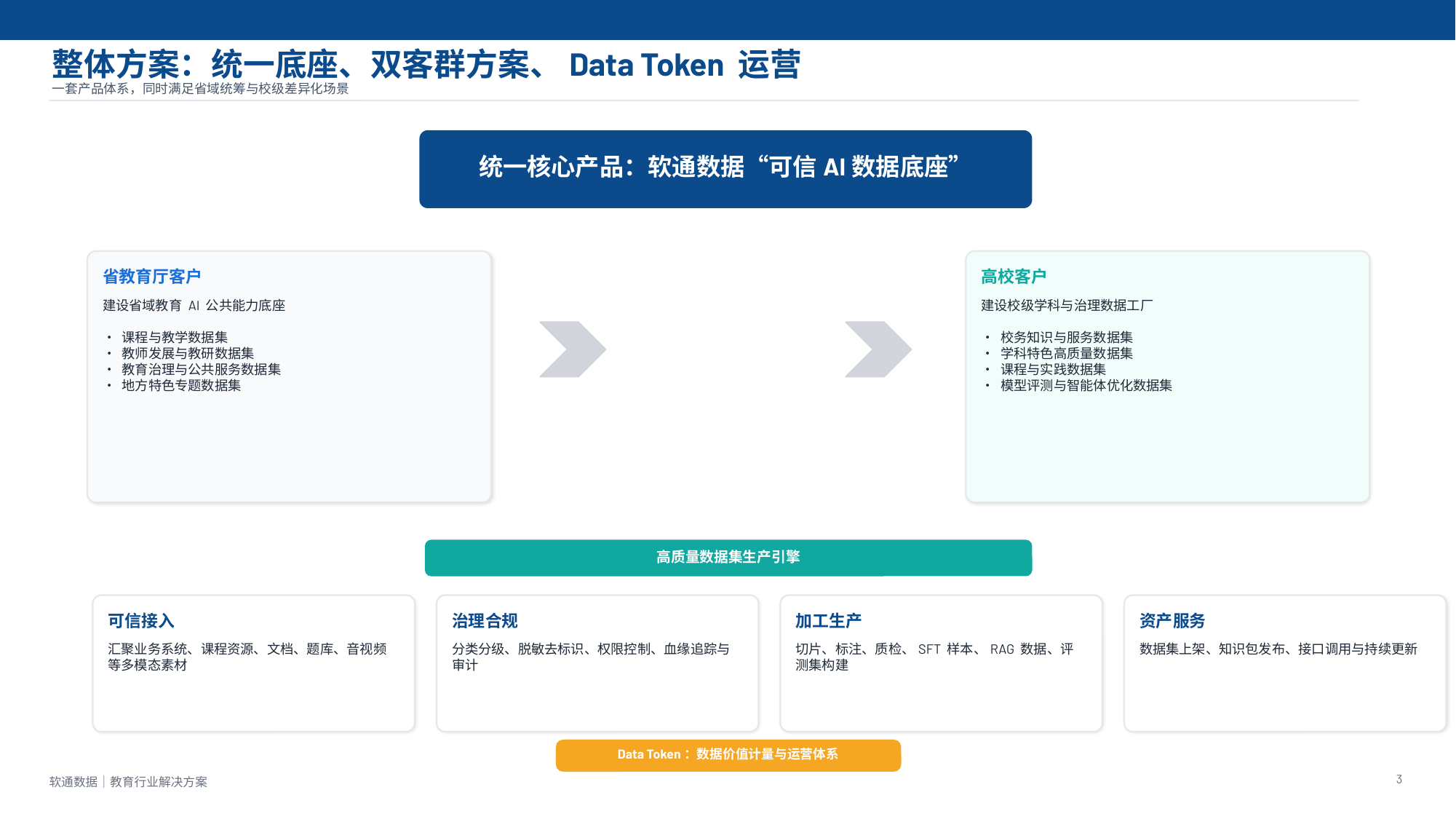

整体方案：统一底座、双客群方案、Data Token 运营
一套产品体系，同时满足省域统筹与校级差异化场景

统一核心产品：软通数据“可信AI数据底座”

省教育厅客户
高校客户
建设省域教育 AI 公共能力底座

• 课程与教学数据集
• 教师发展与教研数据集
• 教育治理与公共服务数据集
• 地方特色专题数据集
建设校级学科与治理数据工厂

• 校务知识与服务数据集
• 学科特色高质量数据集
• 课程与实践数据集
• 模型评测与智能体优化数据集

高质量数据集生产引擎

可信接入
治理合规
加工生产
资产服务
汇聚业务系统、课程资源、文档、题库、音视频等多模态素材
分类分级、脱敏去标识、权限控制、血缘追踪与审计
切片、标注、质检、SFT 样本、RAG 数据、评测集构建
数据集上架、知识包发布、接口调用与持续更新

Data Token：数据价值计量与运营体系
3
软通数据｜教育行业解决方案